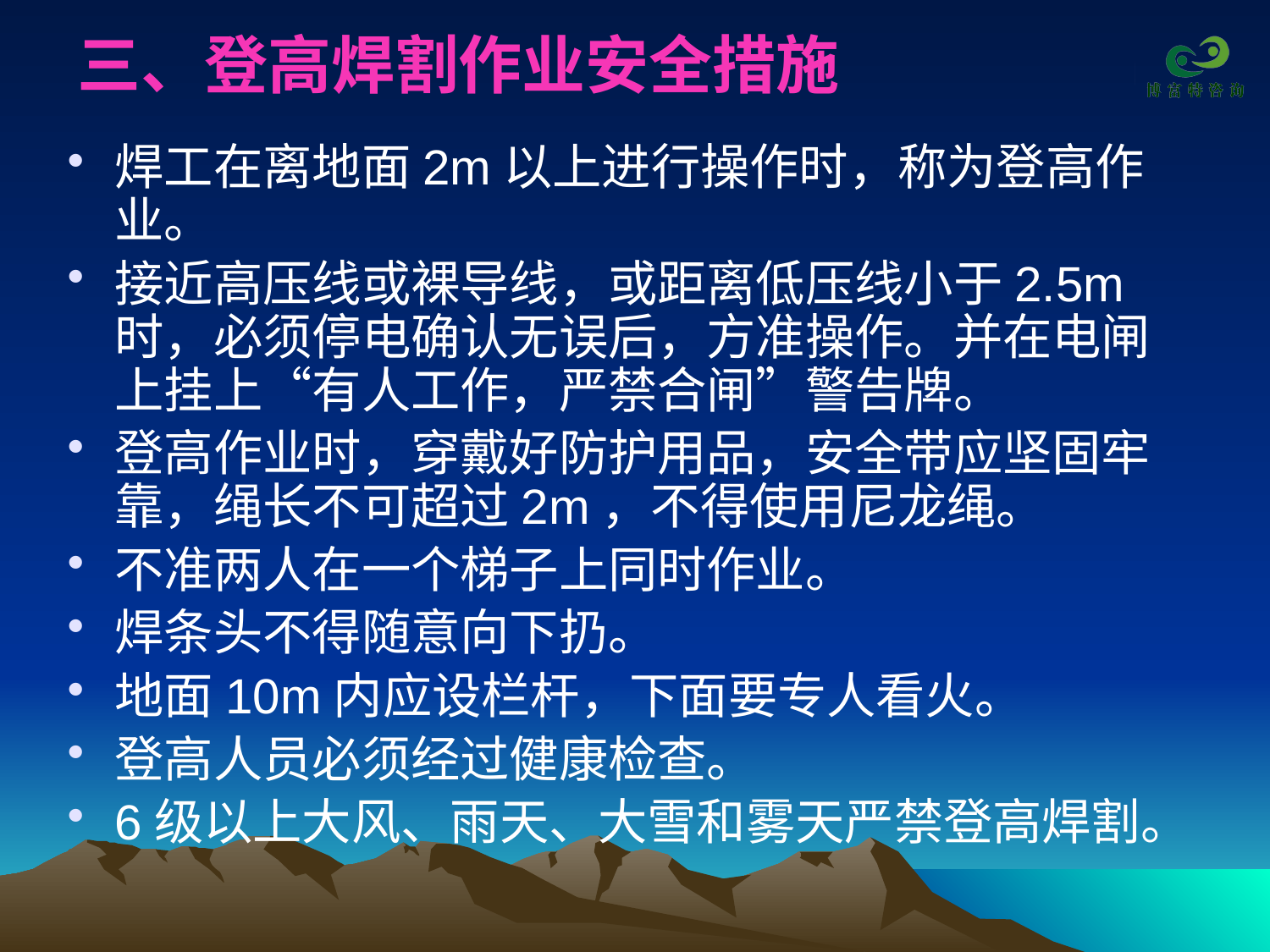

# 三、登高焊割作业安全措施
焊工在离地面2m以上进行操作时，称为登高作业。
接近高压线或裸导线，或距离低压线小于2.5m时，必须停电确认无误后，方准操作。并在电闸上挂上“有人工作，严禁合闸”警告牌。
登高作业时，穿戴好防护用品，安全带应坚固牢靠，绳长不可超过2m，不得使用尼龙绳。
不准两人在一个梯子上同时作业。
焊条头不得随意向下扔。
地面10m内应设栏杆，下面要专人看火。
登高人员必须经过健康检查。
6级以上大风、雨天、大雪和雾天严禁登高焊割。